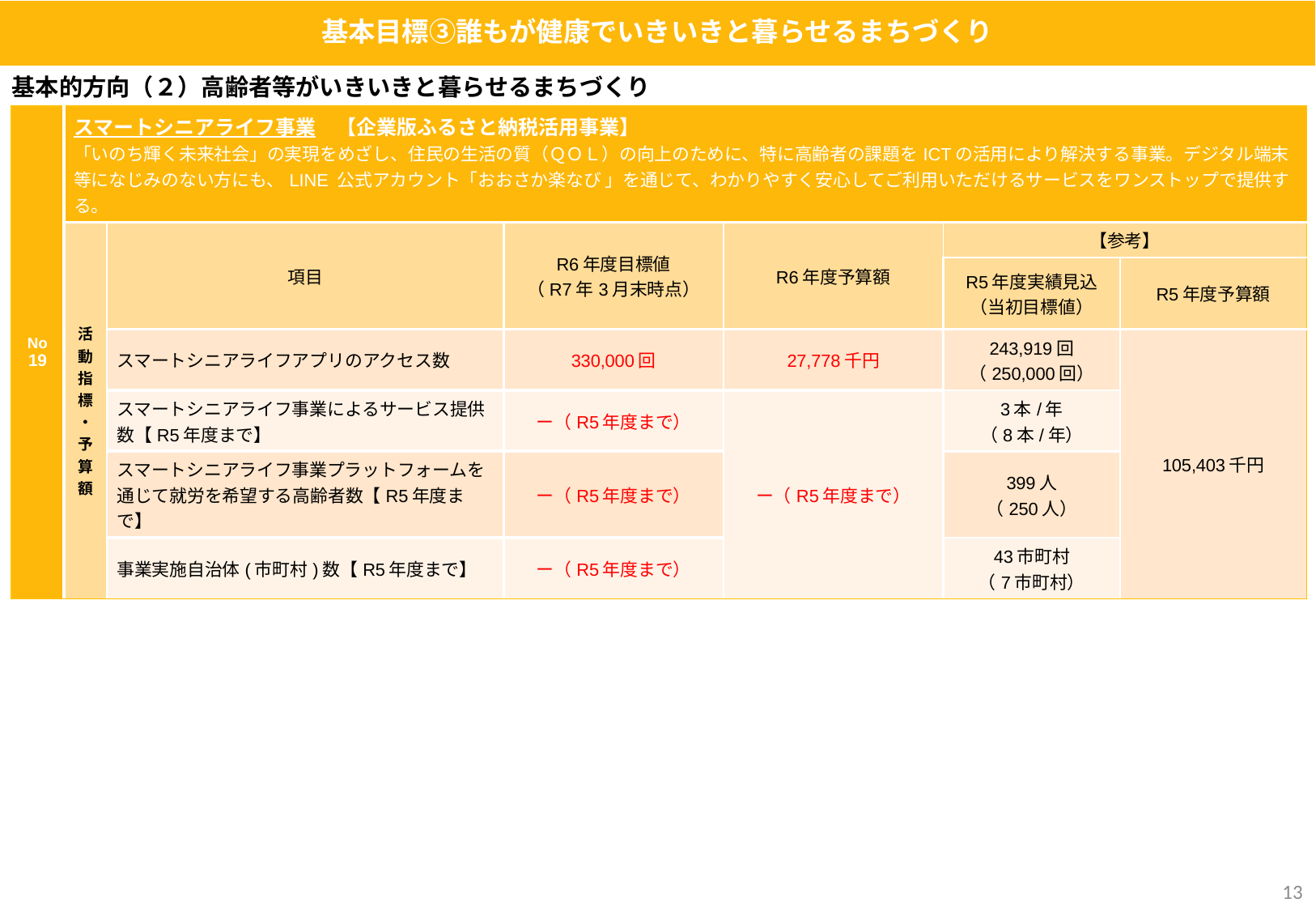

基本目標③誰もが健康でいきいきと暮らせるまちづくり
基本的方向（２）高齢者等がいきいきと暮らせるまちづくり
| No 19 | スマートシニアライフ事業　【企業版ふるさと納税活用事業】 「いのち輝く未来社会」の実現をめざし、住民の生活の質（ＱＯＬ）の向上のために、特に高齢者の課題をICTの活用により解決する事業。デジタル端末等になじみのない方にも、LINE 公式アカウント「おおさか楽なび 」を通じて、わかりやすく安心してご利用いただけるサービスをワンストップで提供する。 |  |  |  |  |  |
| --- | --- | --- | --- | --- | --- | --- |
|  | 活動指標・予算額 | 項目 | R6年度目標値 （R7年3月末時点） | R6年度予算額 | 【参考】 |  |
|  |  |  |  |  | R5年度実績見込 （当初目標値） | R5年度予算額 |
|  |  | スマートシニアライフアプリのアクセス数 | 330,000回 | 27,778千円 | 243,919回 （250,000回） | 105,403千円 |
|  |  | スマートシニアライフ事業によるサービス提供数【R5年度まで】 | ー（R5年度まで） | ー（R5年度まで） | 3本/年 （8本/年） | 105,403千円 |
|  |  | スマートシニアライフ事業プラットフォームを通じて就労を希望する高齢者数【R5年度まで】 | ー（R5年度まで） | ー（R5年度まで） | 399人 （250人） | ー（R5年度まで） |
|  |  | 事業実施自治体(市町村)数【R5年度まで】 | ー（R5年度まで） | ー（R5年度まで） | 43市町村 （7市町村） | ー（R5年度まで） |
13